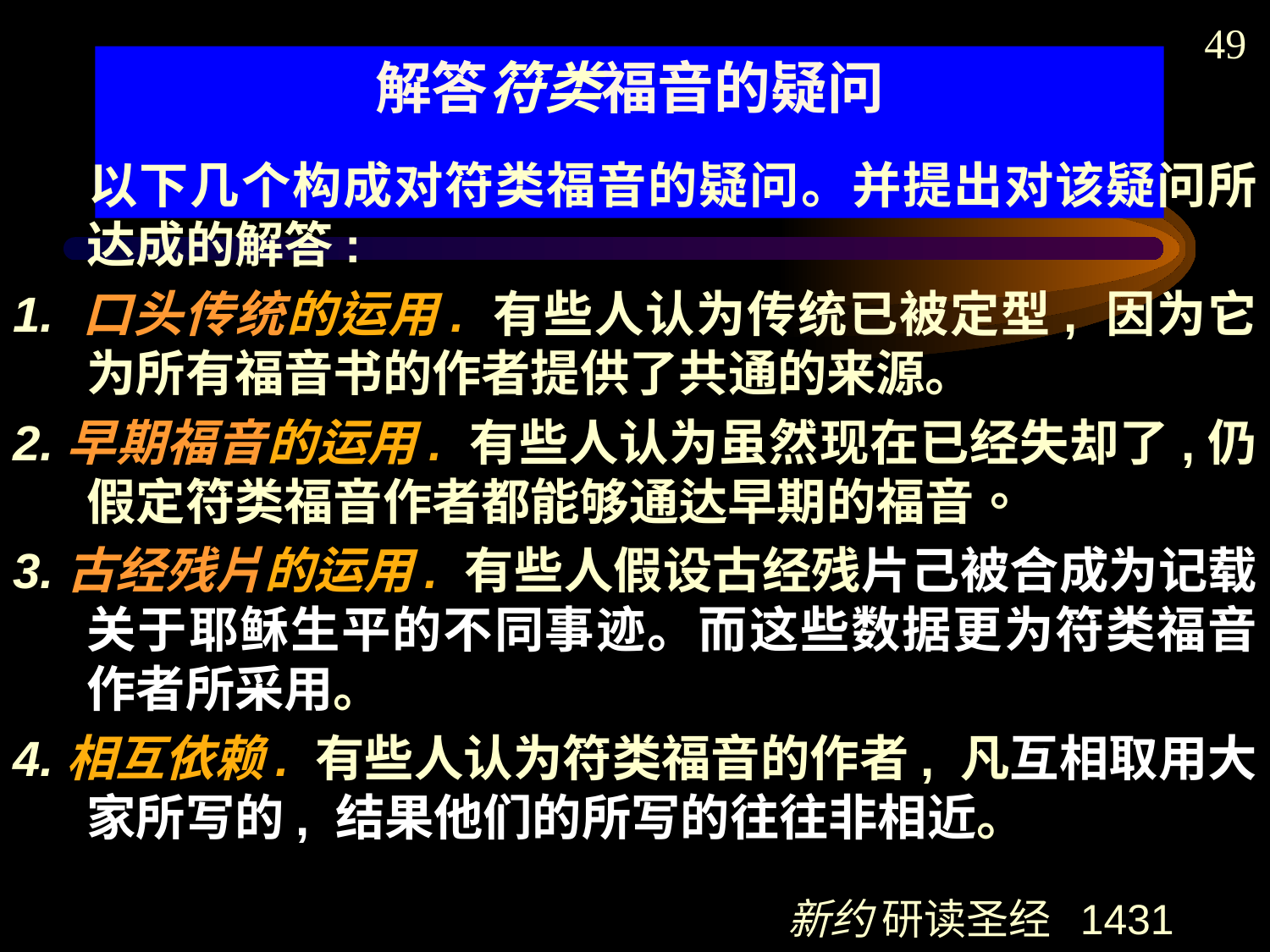

49
# 解答符类福音的疑问
	以下几个构成对符类福音的疑问。并提出对该疑问所达成的解答:
1. 口头传统的运用. 有些人认为传统已被定型, 因为它为所有福音书的作者提供了共通的来源。
2.早期福音的运用. 有些人认为虽然现在已经失却了,仍假定符类福音作者都能够通达早期的福音。
3.古经残片的运用. 有些人假设古经残片己被合成为记载关于耶稣生平的不同事迹。而这些数据更为符类福音作者所采用。
4.相互依赖. 有些人认为符类福音的作者, 凡互相取用大家所写的, 结果他们的所写的往往非相近。
新约 研读圣经  1431